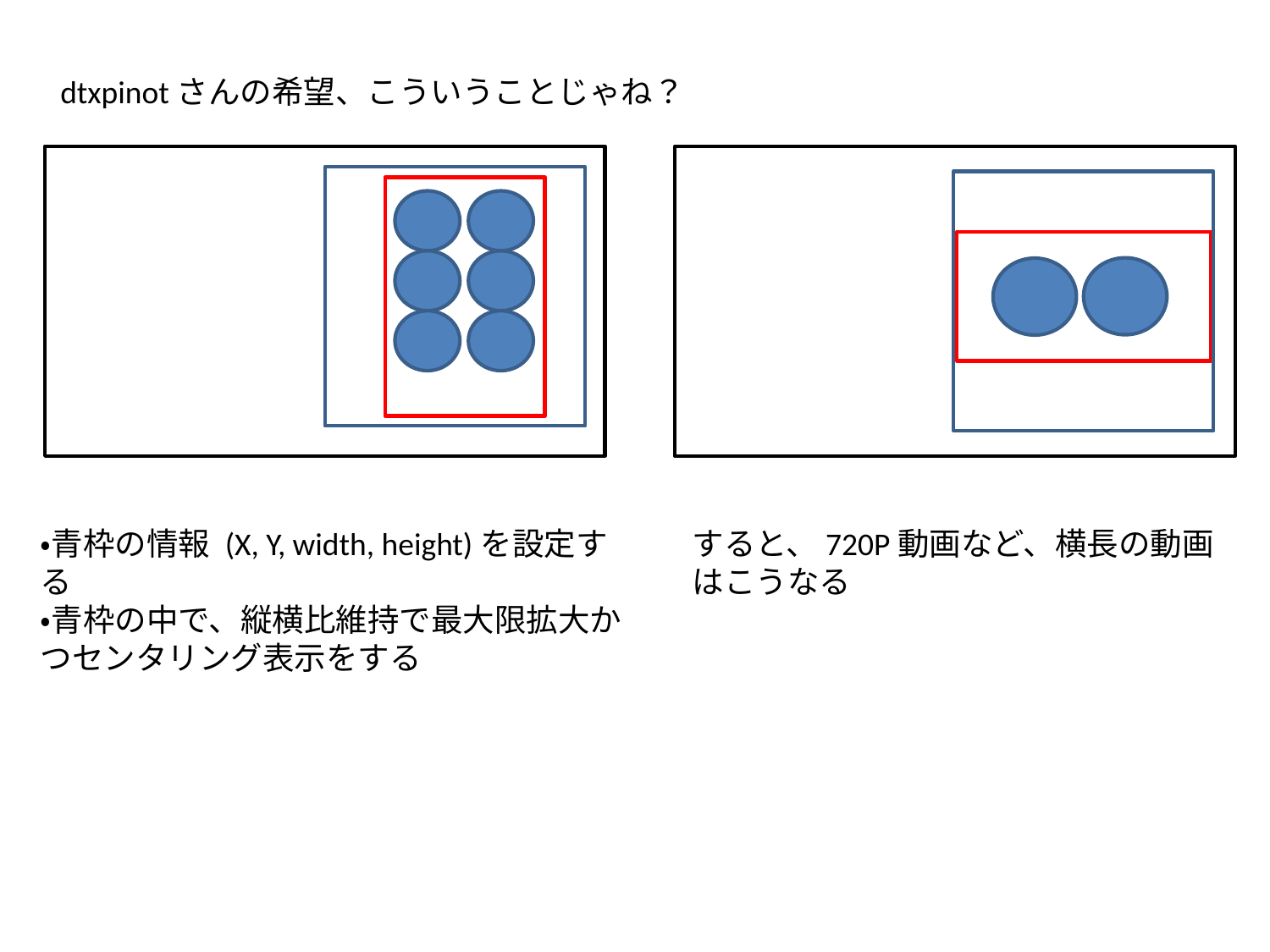

dtxpinotさんの希望、こういうことじゃね？

・青枠の情報 (X, Y, width, height)を設定する
・青枠の中で、縦横比維持で最大限拡大かつセンタリング表示をする
すると、720P動画など、横長の動画はこうなる